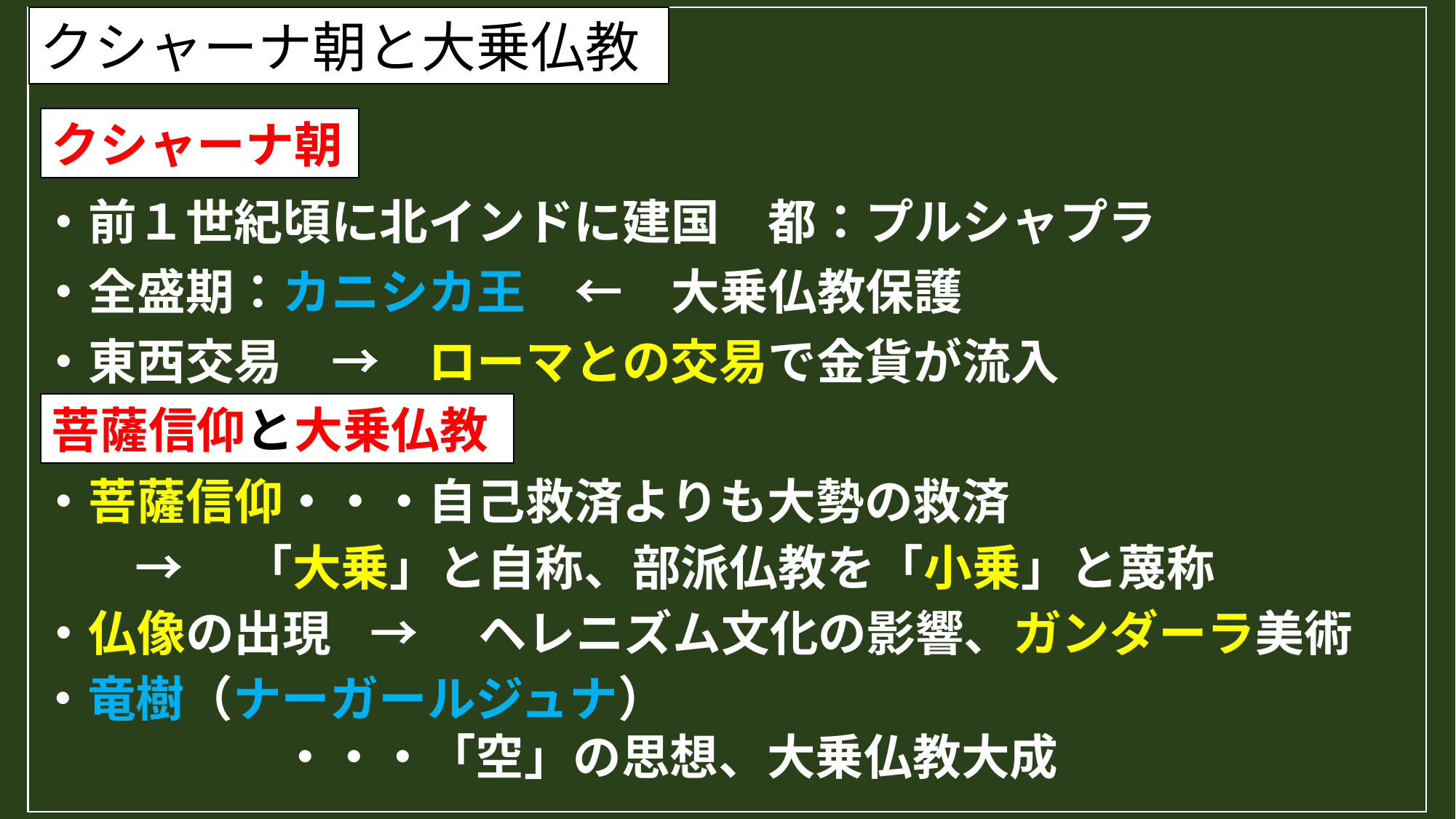

クシャーナ朝と大乗仏教
クシャーナ朝
・前１世紀頃に北インドに建国　都：プルシャプラ
・全盛期：カニシカ王　←　大乗仏教保護
・東西交易　→　ローマとの交易で金貨が流入
菩薩信仰と大乗仏教
・菩薩信仰・・・自己救済よりも大勢の救済
→　「大乗」と自称、部派仏教を「小乗」と蔑称
→　ヘレニズム文化の影響、ガンダーラ美術
・仏像の出現
・竜樹（ナーガールジュナ）
　　　　　・・・「空」の思想、大乗仏教大成